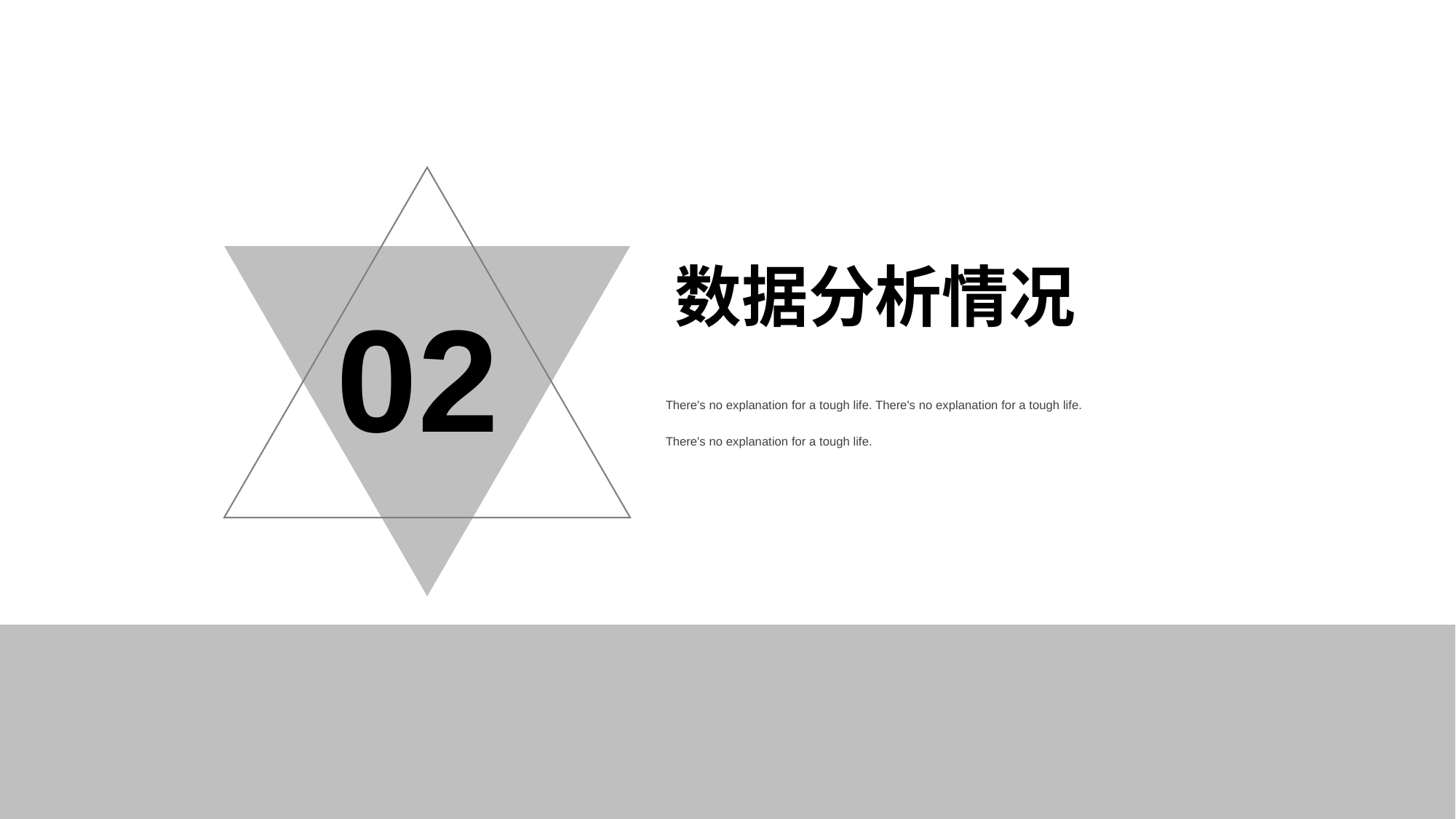

数据分析情况
02
There's no explanation for a tough life. There's no explanation for a tough life. There's no explanation for a tough life.